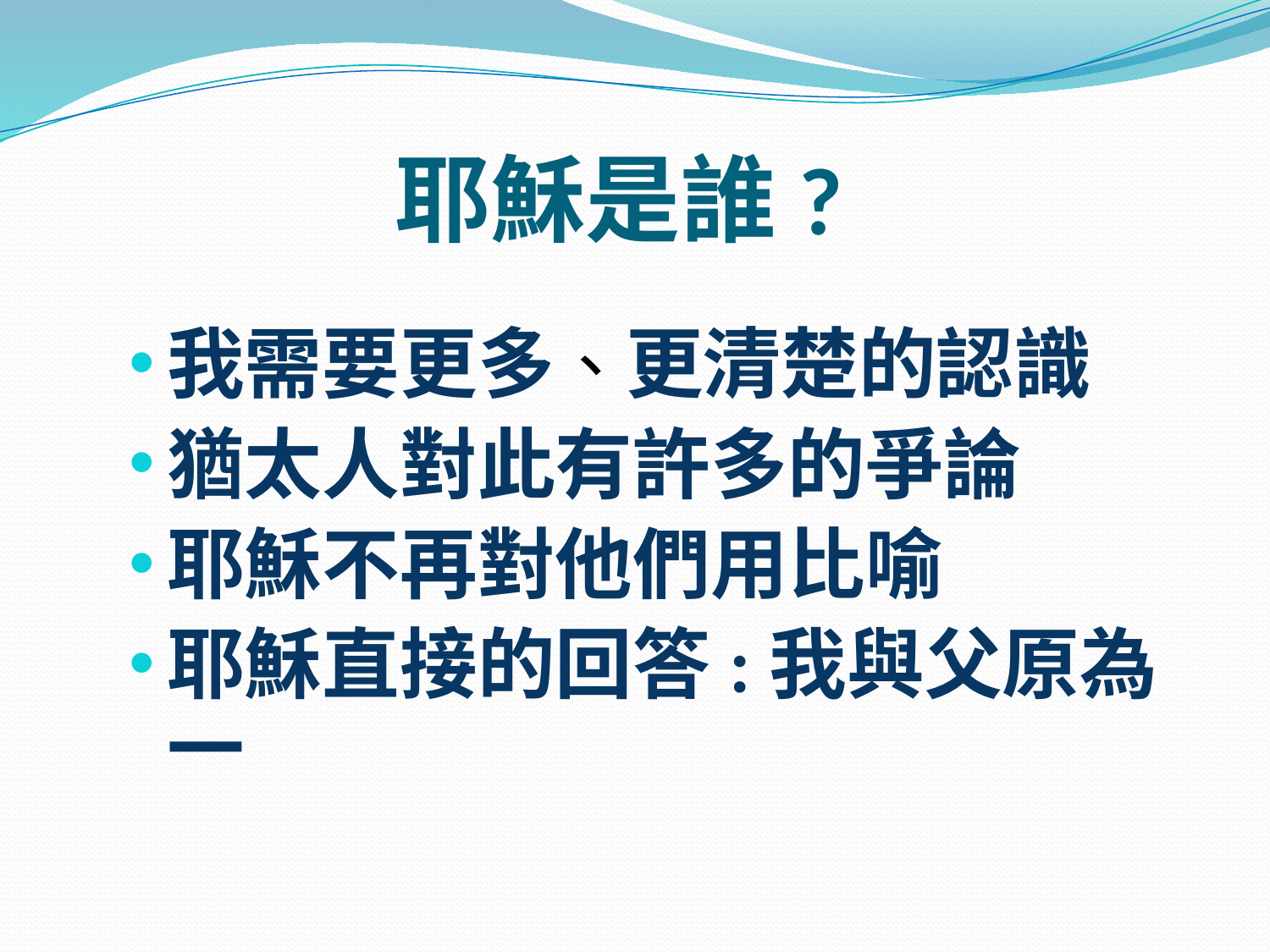

# 耶穌是誰?
我需要更多、更清楚的認識
猶太人對此有許多的爭論
耶穌不再對他們用比喻
耶穌直接的回答:我與父原為一